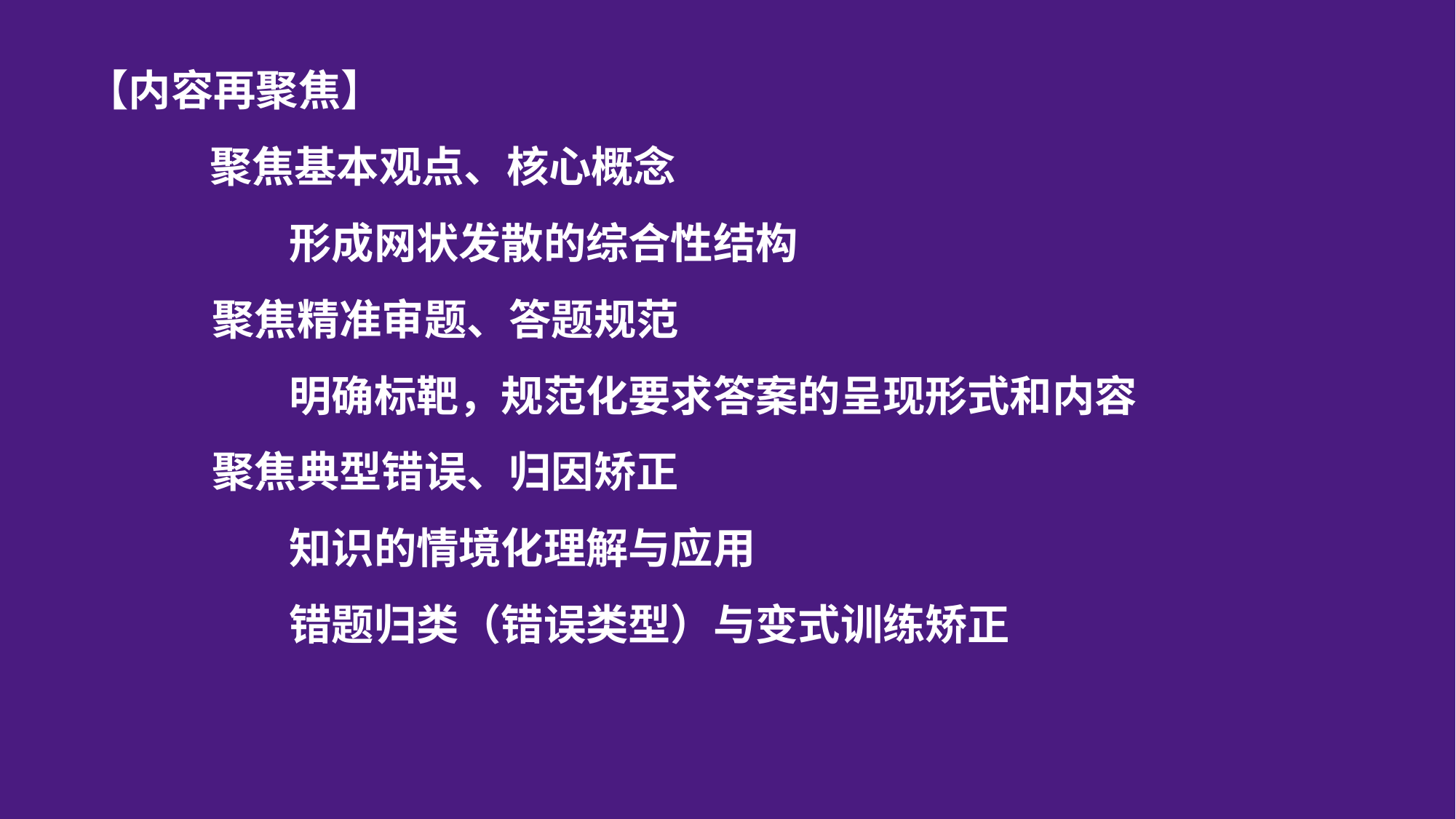

【内容再聚焦】
              聚焦基本观点、核心概念
                    形成网状发散的综合性结构
            聚焦精准审题、答题规范
                    明确标靶，规范化要求答案的呈现形式和内容
            聚焦典型错误、归因矫正
                    知识的情境化理解与应用
                    错题归类（错误类型）与变式训练矫正